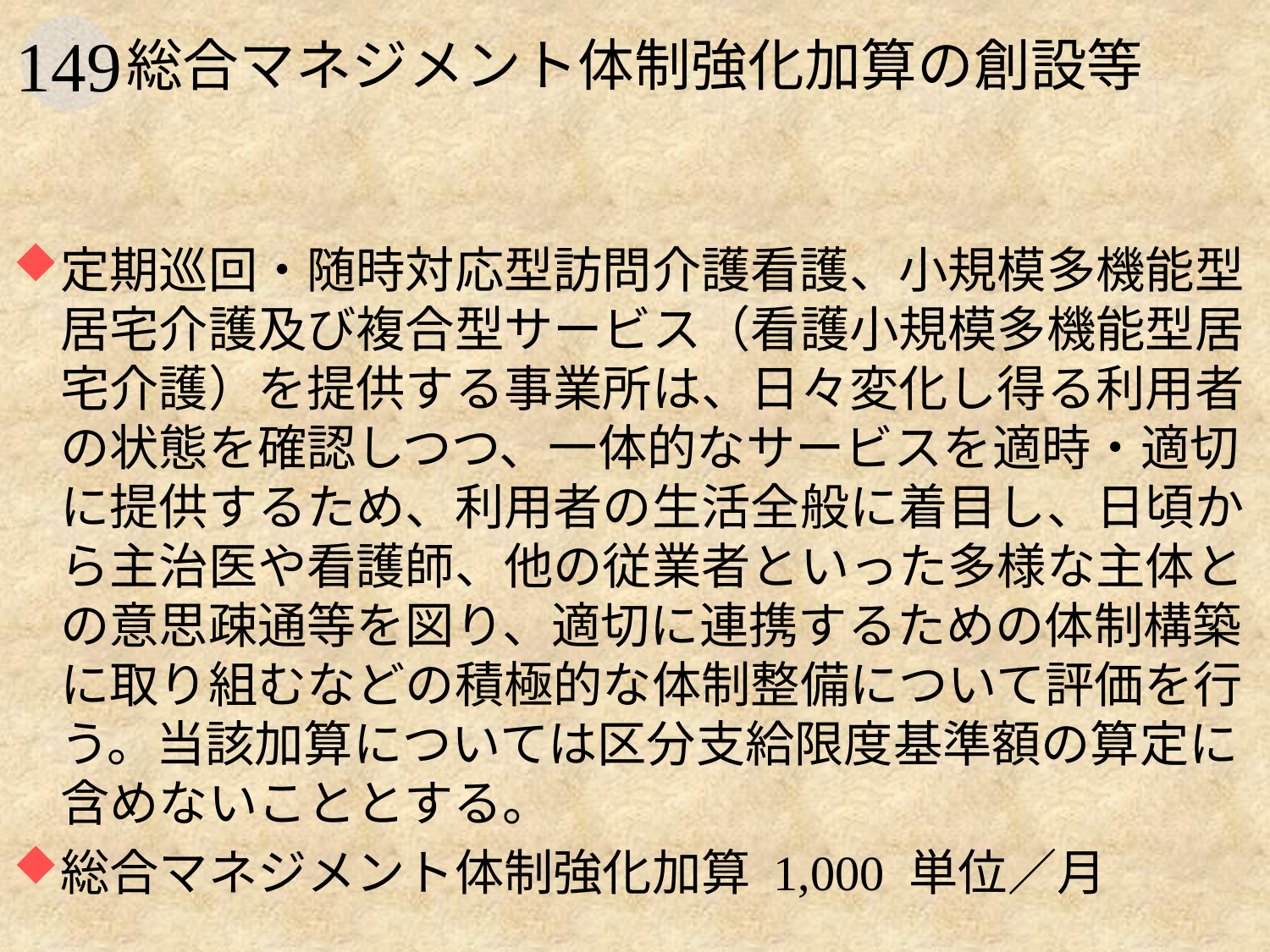

# 総合マネジメント体制強化加算の創設等
定期巡回・随時対応型訪問介護看護、小規模多機能型居宅介護及び複合型サービス（看護小規模多機能型居宅介護）を提供する事業所は、日々変化し得る利用者の状態を確認しつつ、一体的なサービスを適時・適切に提供するため、利用者の生活全般に着目し、日頃から主治医や看護師、他の従業者といった多様な主体との意思疎通等を図り、適切に連携するための体制構築に取り組むなどの積極的な体制整備について評価を行う。当該加算については区分支給限度基準額の算定に含めないこととする。
総合マネジメント体制強化加算 1,000 単位／月